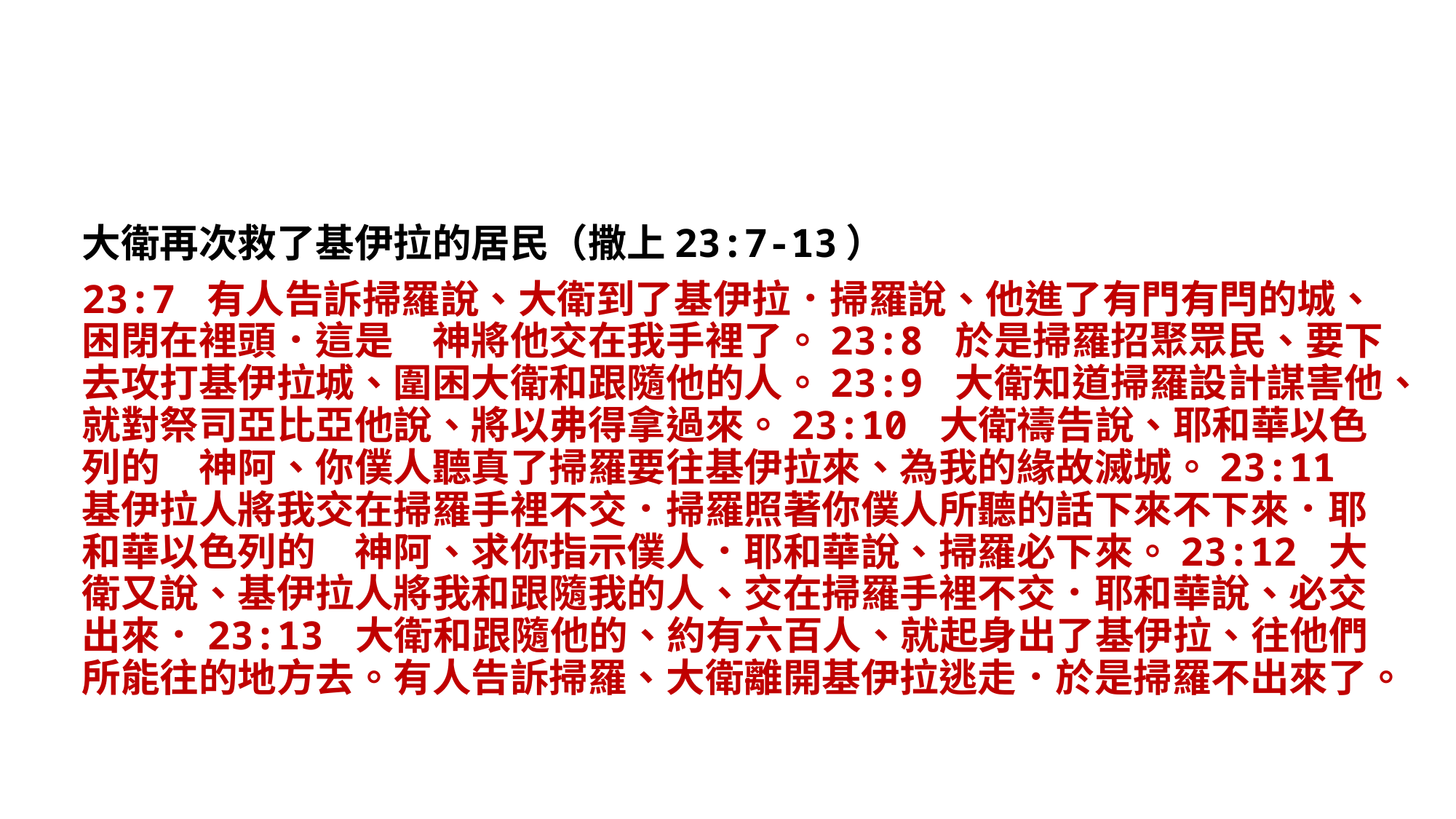

大衛再次救了基伊拉的居民（撒上23:7-13）
23:7 有人告訴掃羅說、大衛到了基伊拉．掃羅說、他進了有門有閂的城、困閉在裡頭．這是　神將他交在我手裡了。23:8 於是掃羅招聚眾民、要下去攻打基伊拉城、圍困大衛和跟隨他的人。23:9 大衛知道掃羅設計謀害他、就對祭司亞比亞他說、將以弗得拿過來。23:10 大衛禱告說、耶和華以色列的　神阿、你僕人聽真了掃羅要往基伊拉來、為我的緣故滅城。23:11 基伊拉人將我交在掃羅手裡不交．掃羅照著你僕人所聽的話下來不下來．耶和華以色列的　神阿、求你指示僕人．耶和華說、掃羅必下來。23:12 大衛又說、基伊拉人將我和跟隨我的人、交在掃羅手裡不交．耶和華說、必交出來．23:13 大衛和跟隨他的、約有六百人、就起身出了基伊拉、往他們所能往的地方去。有人告訴掃羅、大衛離開基伊拉逃走．於是掃羅不出來了。